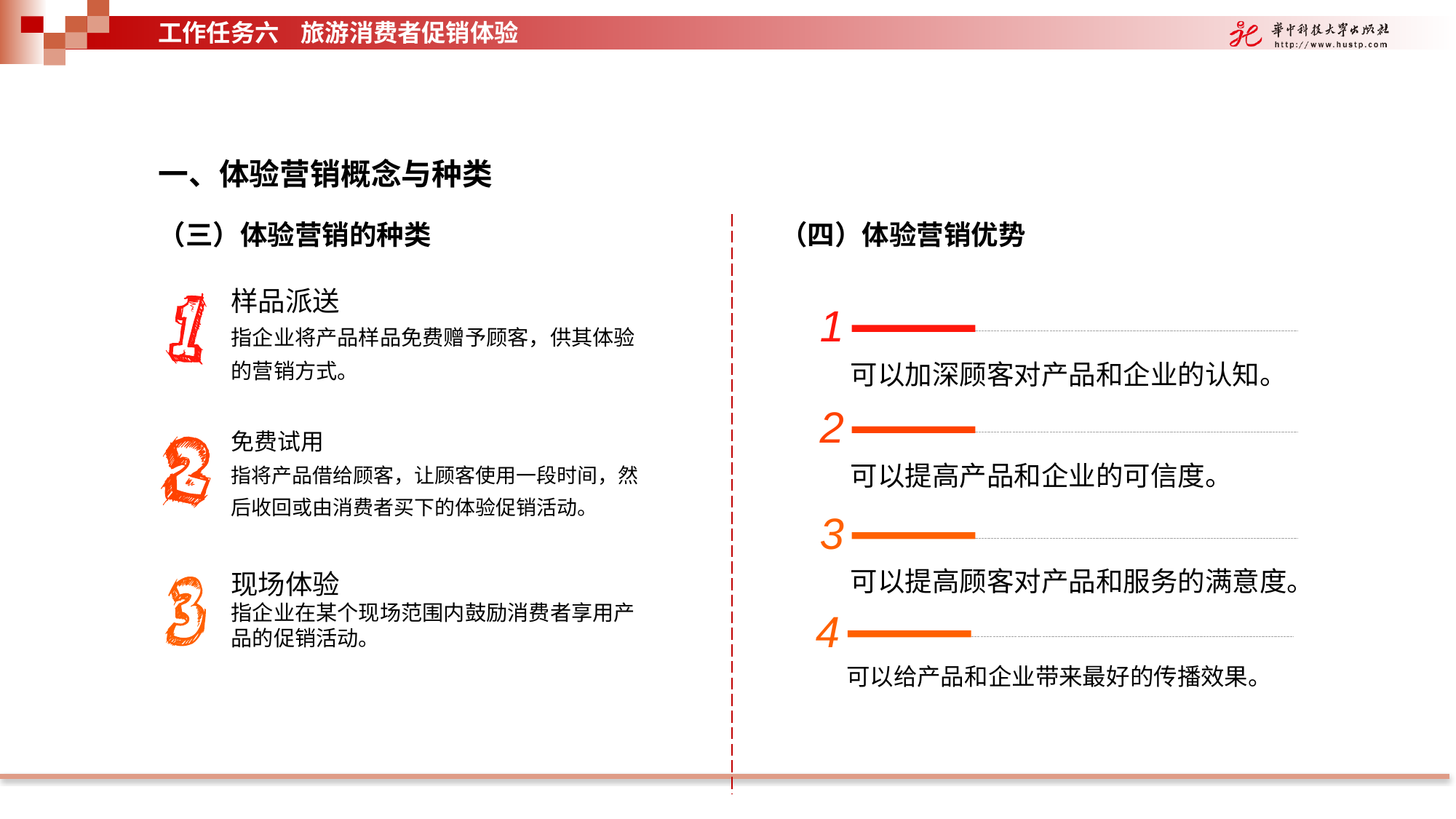

工作任务六    旅游消费者促销体验
一、体验营销概念与种类

（三）体验营销的种类
（四）体验营销优势
1
样品派送
指企业将产品样品免费赠予顾客，供其体验的营销方式。

可以加深顾客对产品和企业的认知。
2
免费试用
指将产品借给顾客，让顾客使用一段时间，然后收回或由消费者买下的体验促销活动。

可以提高产品和企业的可信度。
3

可以提高顾客对产品和服务的满意度。
现场体验
指企业在某个现场范围内鼓励消费者享用产品的促销活动。

4

可以给产品和企业带来最好的传播效果。